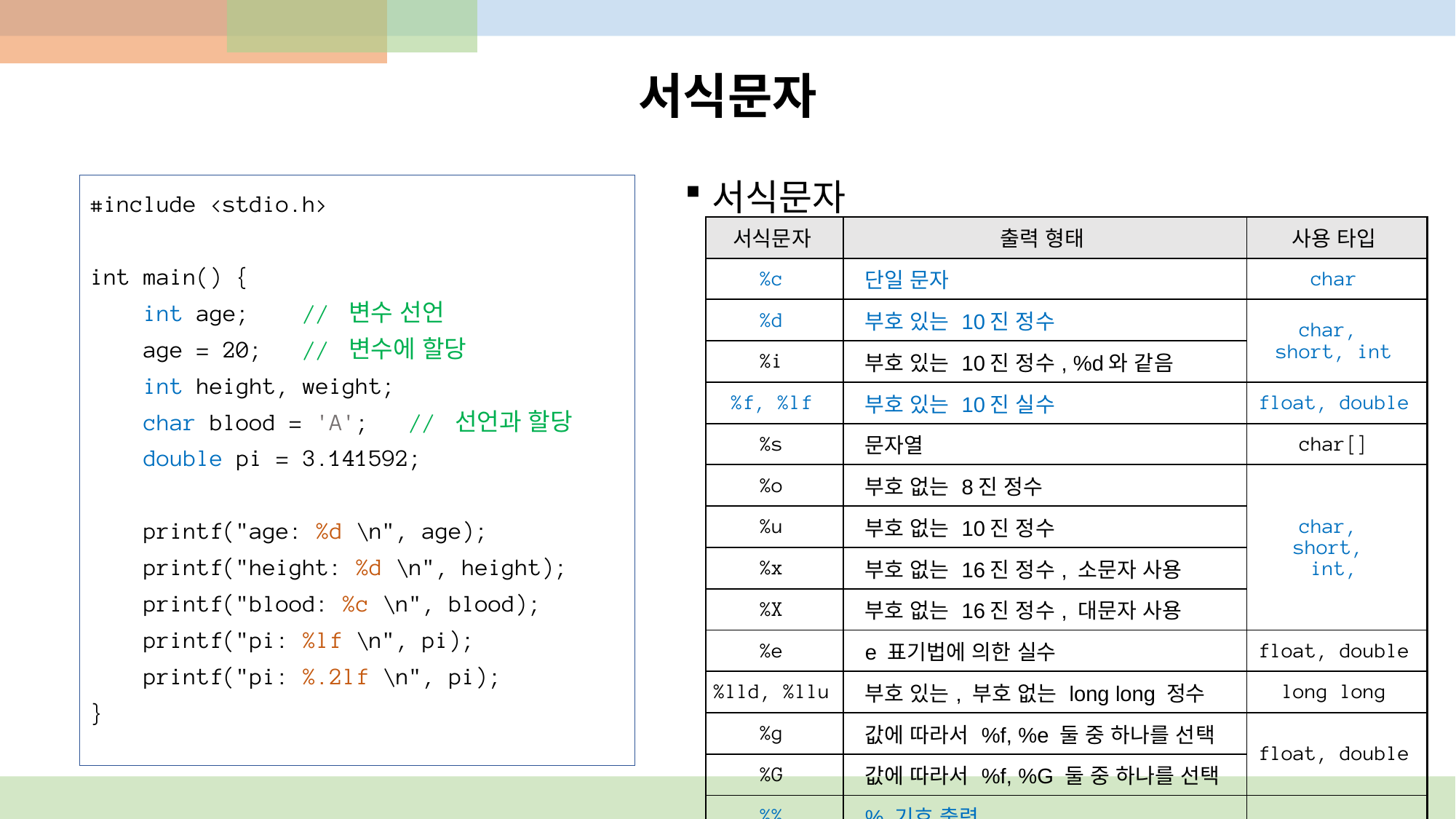

# 서식문자
서식문자

#include <stdio.h>

int main() {
    int age;    // 변수 선언
    age = 20;   // 변수에 할당
    int height, weight;
    char blood = 'A';   // 선언과 할당
    double pi = 3.141592;

    printf("age: %d \n", age);
    printf("height: %d \n", height);
    printf("blood: %c \n", blood);
    printf("pi: %lf \n", pi);
    printf("pi: %.2lf \n", pi);
}
| 서식문자 | 출력 형태 | 사용 타입 |
| --- | --- | --- |
| %c | 단일 문자 | char |
| %d | 부호 있는 10진 정수 | char, short, int |
| %i | 부호 있는 10진 정수, %d와 같음 |  |
| %f, %lf | 부호 있는 10진 실수 | float, double |
| %s | 문자열 | char[] |
| %o | 부호 없는 8진 정수 | char, short, int, |
| %u | 부호 없는 10진 정수 |  |
| %x | 부호 없는 16진 정수, 소문자 사용 |  |
| %X | 부호 없는 16진 정수, 대문자 사용 |  |
| %e | e 표기법에 의한 실수 | float, double |
| %lld, %llu | 부호 있는, 부호 없는 long long 정수 | long long |
| %g | 값에 따라서 %f, %e 둘 중 하나를 선택 | float, double |
| %G | 값에 따라서 %f, %G 둘 중 하나를 선택 |  |
| %% | % 기호 출력 |  |